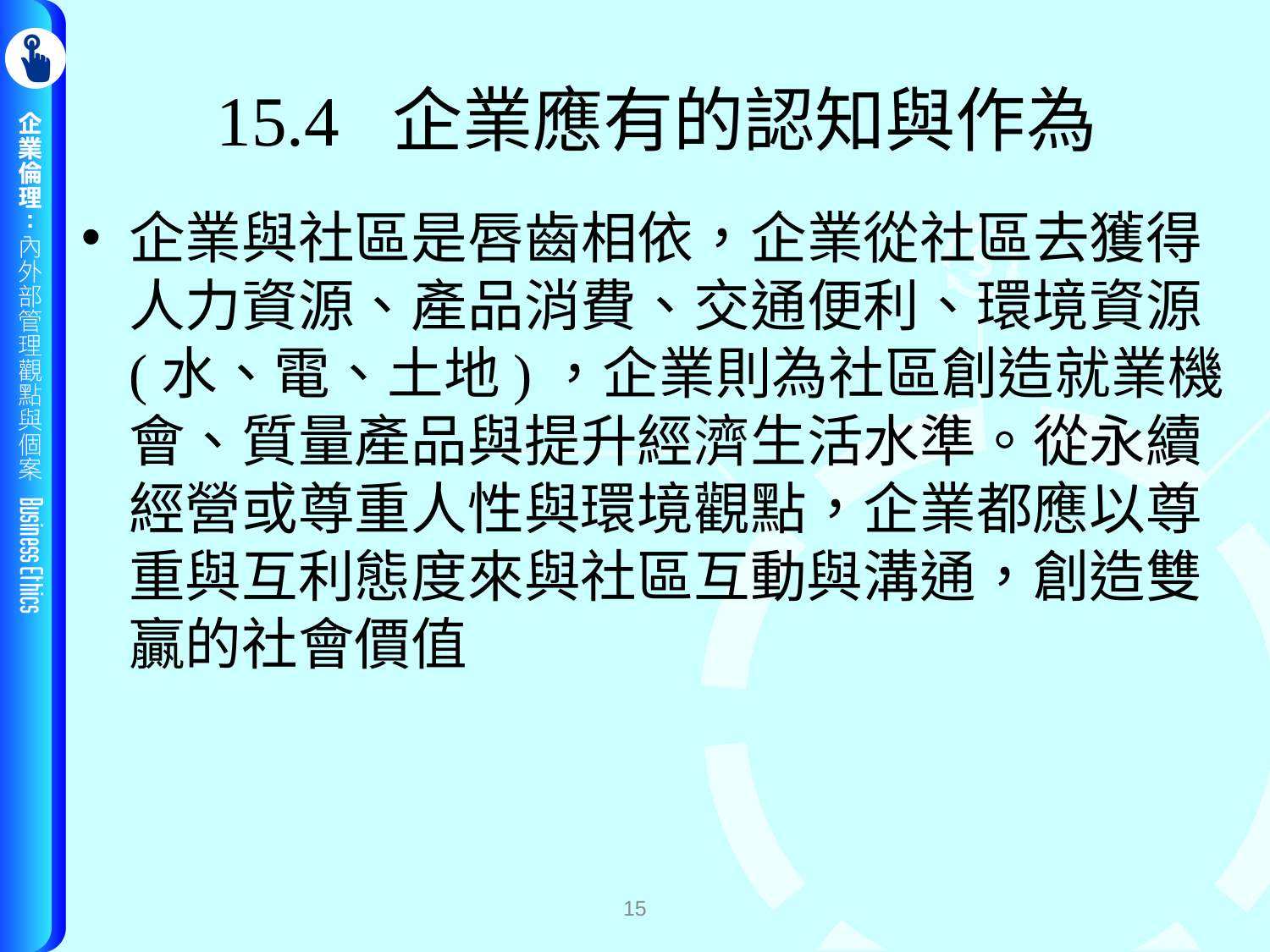

# 15.4  企業應有的認知與作為
企業與社區是唇齒相依，企業從社區去獲得人力資源、產品消費、交通便利、環境資源(水、電、土地)，企業則為社區創造就業機會、質量產品與提升經濟生活水準。從永續經營或尊重人性與環境觀點，企業都應以尊重與互利態度來與社區互動與溝通，創造雙贏的社會價值
15